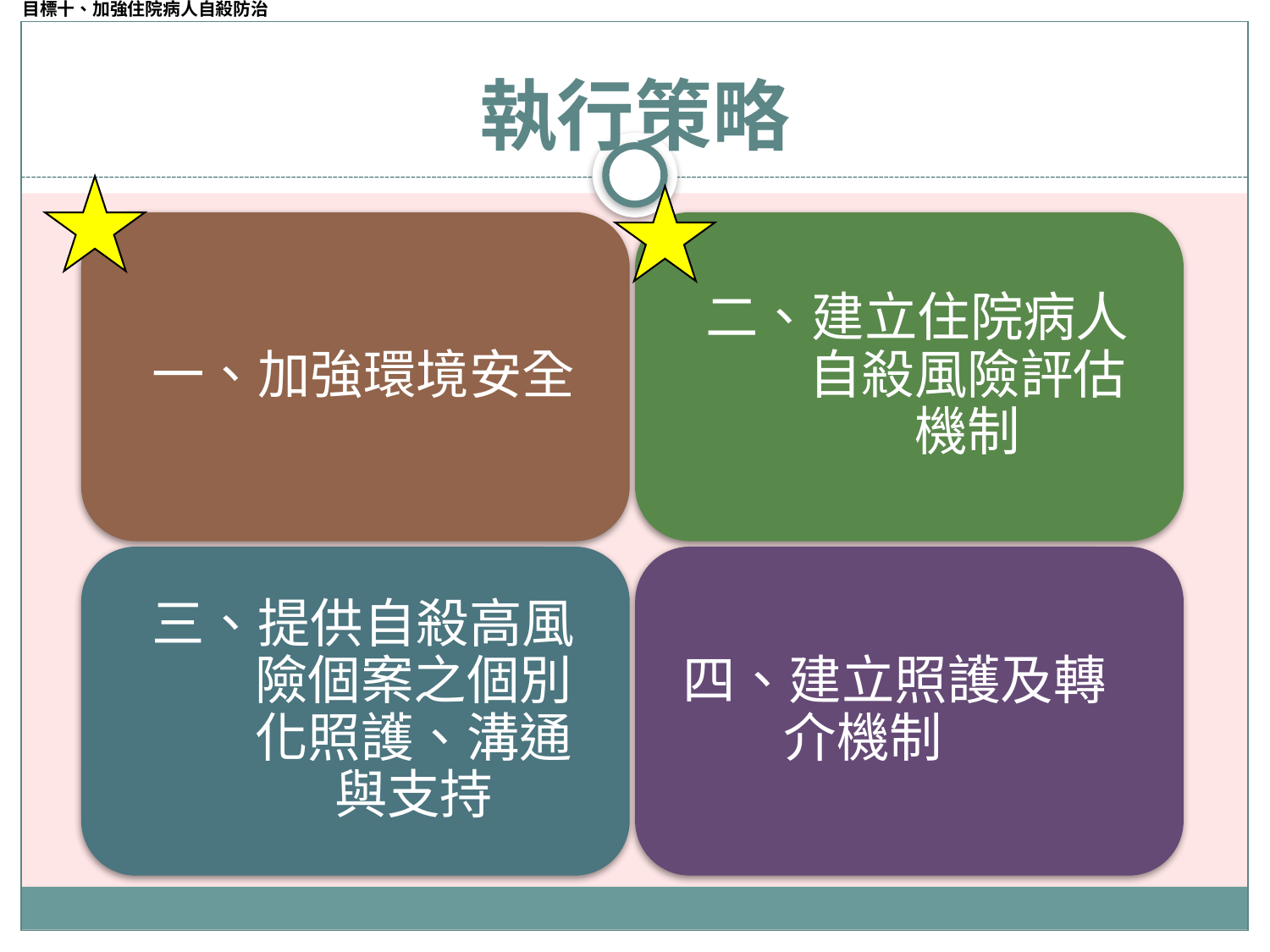

# 執行策略

一、加強環境安全
二、建立住院病人自殺風險評估機制
三、提供自殺高風險個案之個別化照護、溝通與支持
四、建立照護及轉介機制